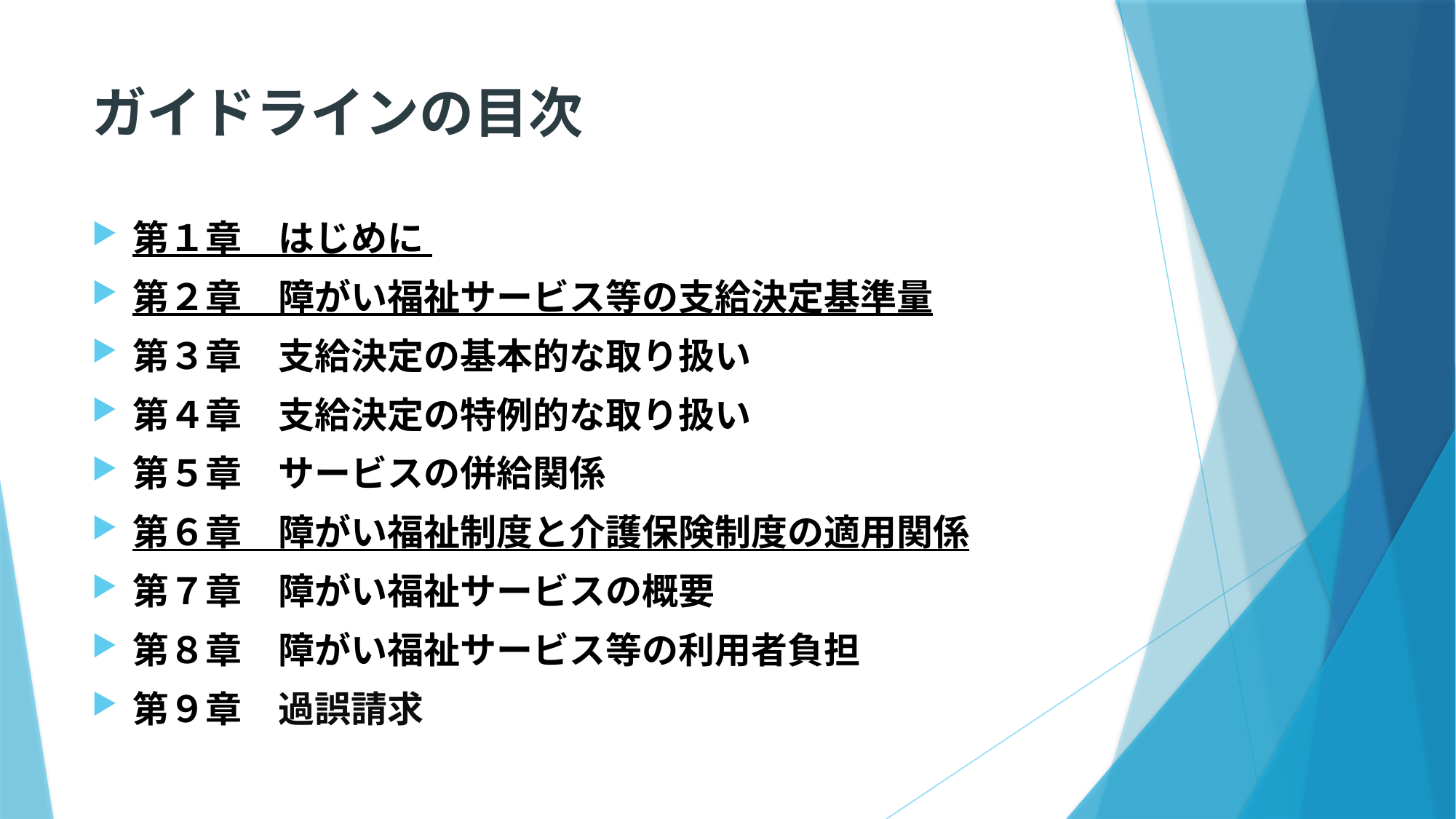

# ガイドラインの目次
第１章　はじめに
第２章　障がい福祉サービス等の支給決定基準量
第３章　支給決定の基本的な取り扱い
第４章　支給決定の特例的な取り扱い
第５章　サービスの併給関係
第６章　障がい福祉制度と介護保険制度の適用関係
第７章　障がい福祉サービスの概要
第８章　障がい福祉サービス等の利用者負担
第９章　過誤請求